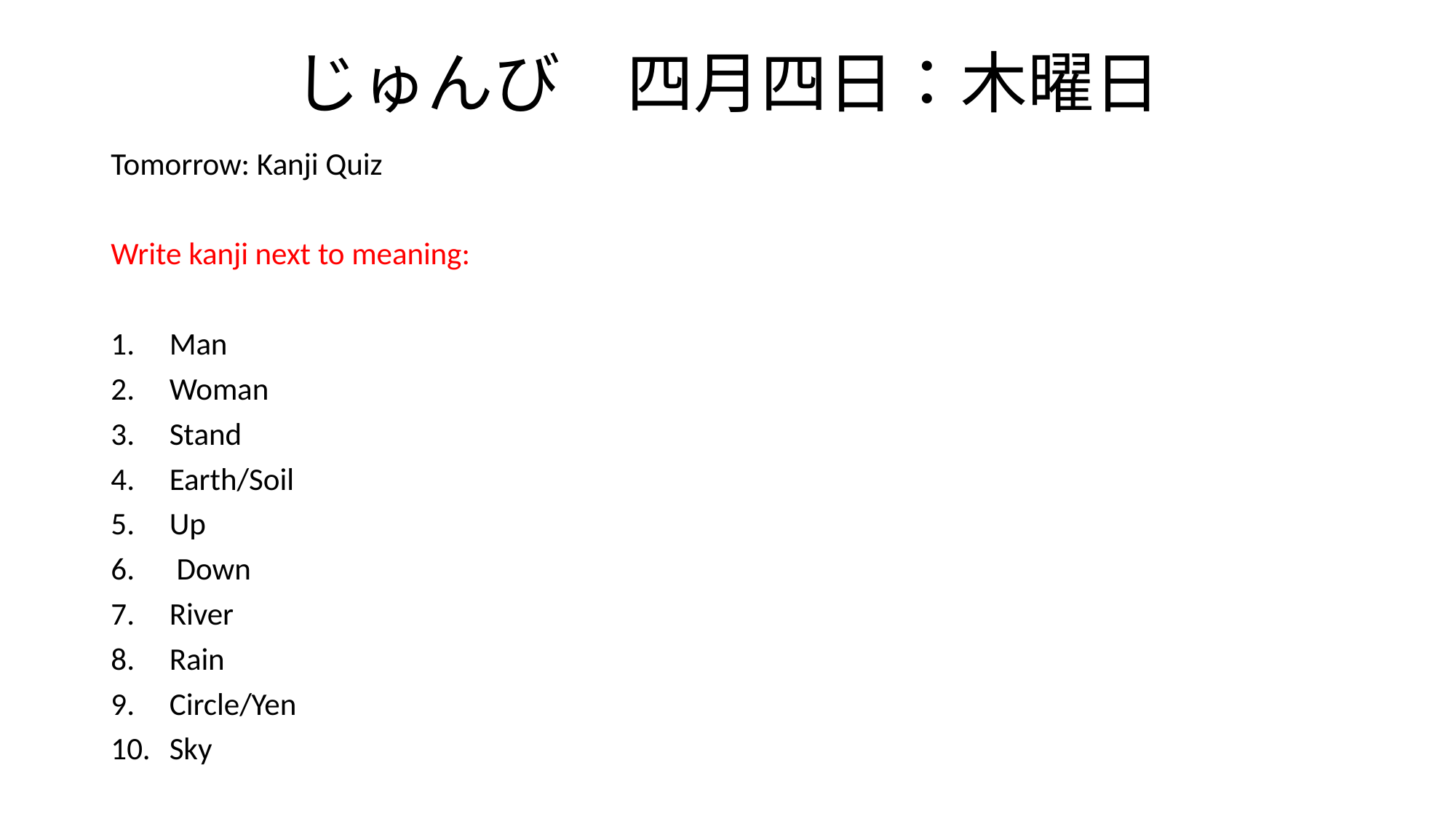

# じゅんび　四月四日：木曜日
Tomorrow: Kanji Quiz

Write kanji next to meaning:

Man
Woman
Stand
Earth/Soil
Up
 Down
River
Rain
Circle/Yen
Sky